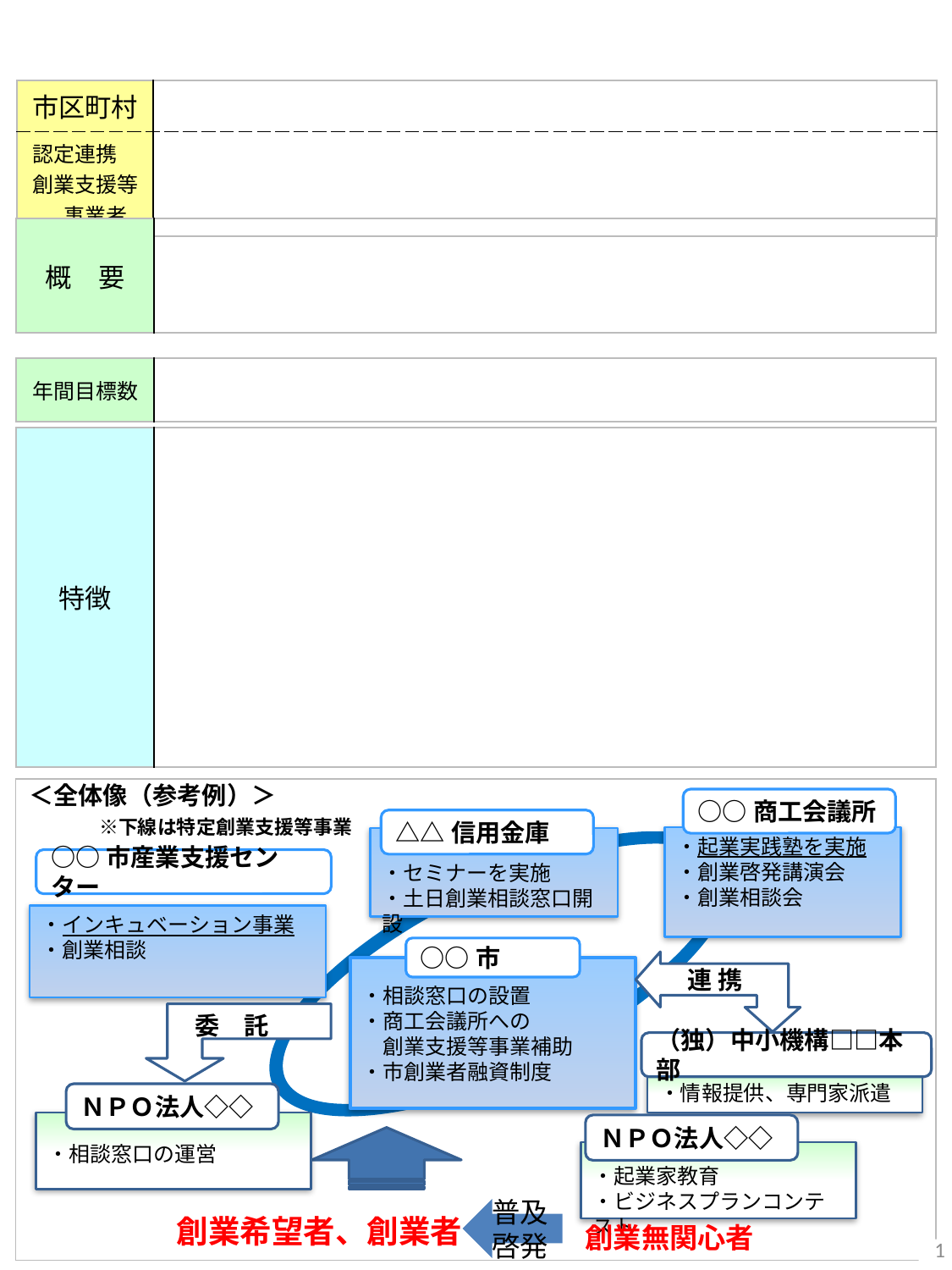

| 市区町村 |  |
| --- | --- |
| 認定連携　創業支援等　事業者 |  |
| 概　要 |  |
| --- | --- |
| 年間目標数 |  |
| --- | --- |
| 特徴 |  |
| --- | --- |
    ＜全体像（参考例）＞
　　　　※下線は特定創業支援等事業
|  |
| --- |
○○商工会議所
△△信用金庫
・起業実践塾を実施
・創業啓発講演会
・創業相談会

・セミナーを実施
・土日創業相談窓口開設
○○市産業支援センター

・インキュベーション事業
・創業相談

○○市

連 携

・相談窓口の設置
・商工会議所への
　創業支援等事業補助
・市創業者融資制度

委　託
（独）中小機構□□本部
・情報提供、専門家派遣

ＮＰＯ法人◇◇

・相談窓口の運営
ＮＰＯ法人◇◇

・起業家教育
・ビジネスプランコンテスト
普及啓発
創業希望者、創業者
創業無関心者
1